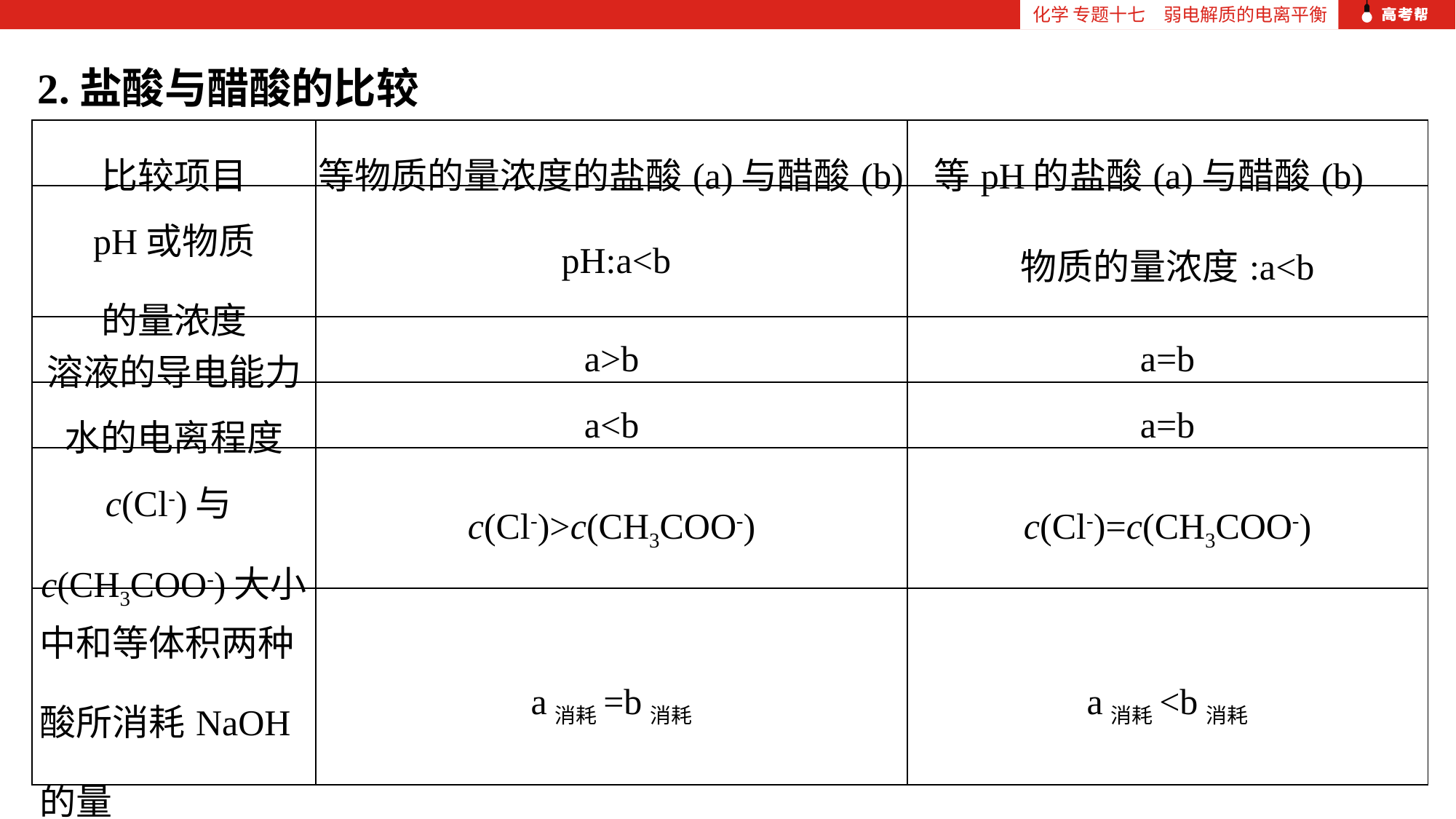

化学 专题十七　弱电解质的电离平衡
2.盐酸与醋酸的比较
| 比较项目 | 等物质的量浓度的盐酸(a)与醋酸(b) | 等pH的盐酸(a)与醋酸(b) |
| --- | --- | --- |
| pH或物质 的量浓度 | pH:a<b | 物质的量浓度:a<b |
| 溶液的导电能力 | a>b | a=b |
| 水的电离程度 | a<b | a=b |
| c(Cl-)与c(CH3COO-)大小 | c(Cl-)>c(CH3COO-) | c(Cl-)=c(CH3COO-) |
| 中和等体积两种酸所消耗NaOH的量 | a消耗=b消耗 | a消耗<b消耗 |